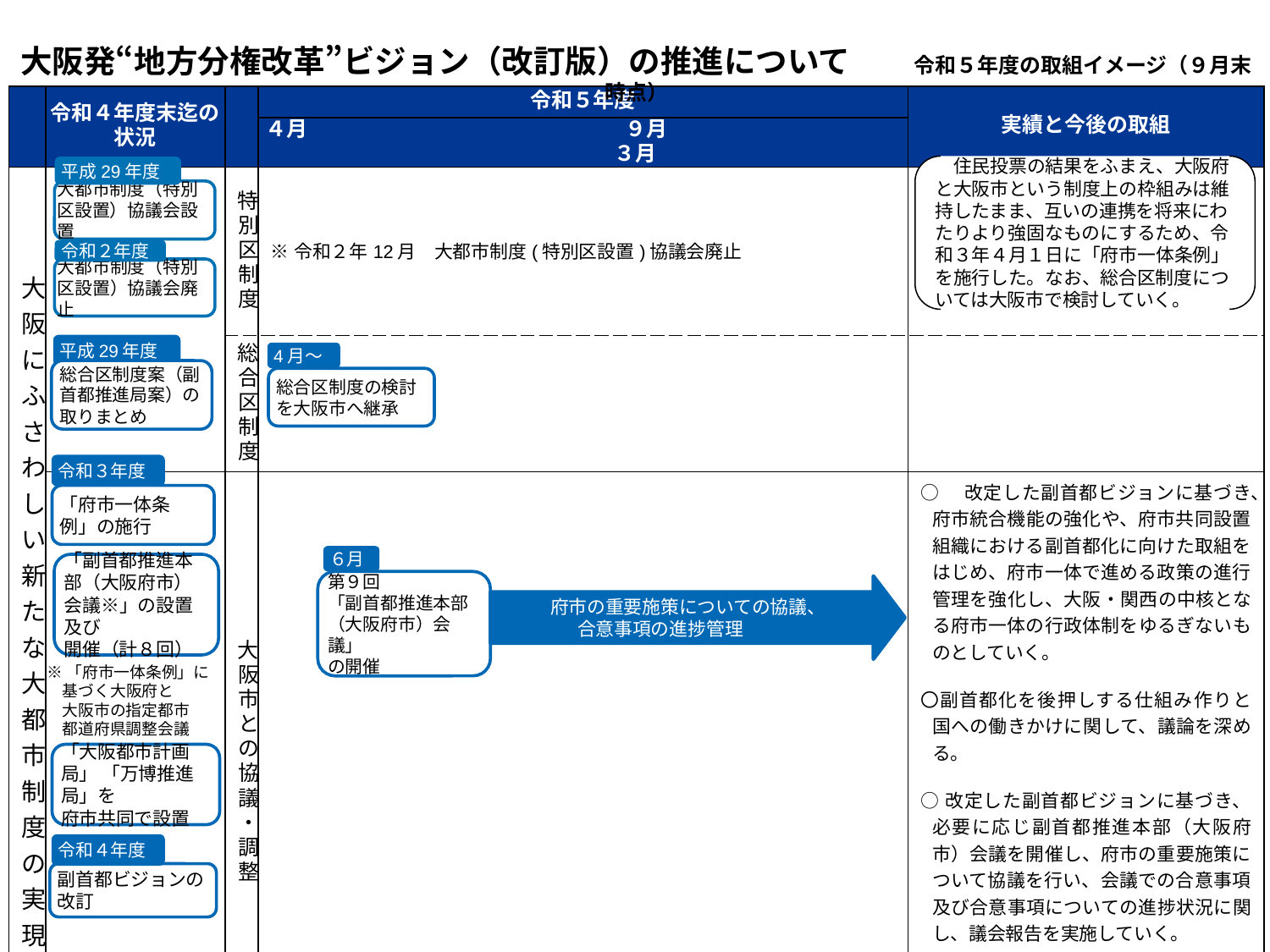

大阪発“地方分権改革”ビジョン（改訂版）の推進について　　令和５年度の取組イメージ（９月末時点）
|  | 令和４年度末迄の 状況 |  | 令和５年度 | 実績と今後の取組 |
| --- | --- | --- | --- | --- |
|  |  |  | ４月　　　　　　　　　　　　　　　９月　　　　　　　　　　　　　　　　３月 |  |
| 大阪にふさわしい新たな大都市制度の実現 |  | 特別区制度 | ※令和２年12月　大都市制度(特別区設置)協議会廃止 |  |
|  |  | 総合区制度 |  |  |
|  |  | 大阪市との協議・調整 |  | ○　改定した副首都ビジョンに基づき、府市統合機能の強化や、府市共同設置組織における副首都化に向けた取組をはじめ、府市一体で進める政策の進行管理を強化し、大阪・関西の中核となる府市一体の行政体制をゆるぎないものとしていく。 〇副首都化を後押しする仕組み作りと国への働きかけに関して、議論を深める。 ○改定した副首都ビジョンに基づき、必要に応じ副首都推進本部（大阪府市）会議を開催し、府市の重要施策について協議を行い、会議での合意事項及び合意事項についての進捗状況に関し、議会報告を実施していく。 〇令和６年度を目途に、副首都化を後押しする仕組み作りと国への働きかけに関して、論点整理を行う。 |
　住民投票の結果をふまえ、大阪府と大阪市という制度上の枠組みは維持したまま、互いの連携を将来にわたりより強固なものにするため、令和３年４月１日に「府市一体条例」を施行した。なお、総合区制度については大阪市で検討していく。
平成29年度
大都市制度（特別区設置）協議会設置
令和２年度
大都市制度（特別区設置）協議会廃止
平成29年度
総合区制度案（副首都推進局案）の取りまとめ
4月～
総合区制度の検討を大阪市へ継承
令和３年度
「府市一体条例」の施行
６月
「副首都推進本部（大阪府市）会議※」の設置及び
開催（計８回）
第９回
「副首都推進本部（大阪府市）会議」
の開催
府市の重要施策についての協議、
合意事項の進捗管理
※「府市一体条例」に
　基づく大阪府と
　大阪市の指定都市
　都道府県調整会議

「大阪都市計画局」 「万博推進局」を
府市共同で設置

令和４年度
副首都ビジョンの改訂